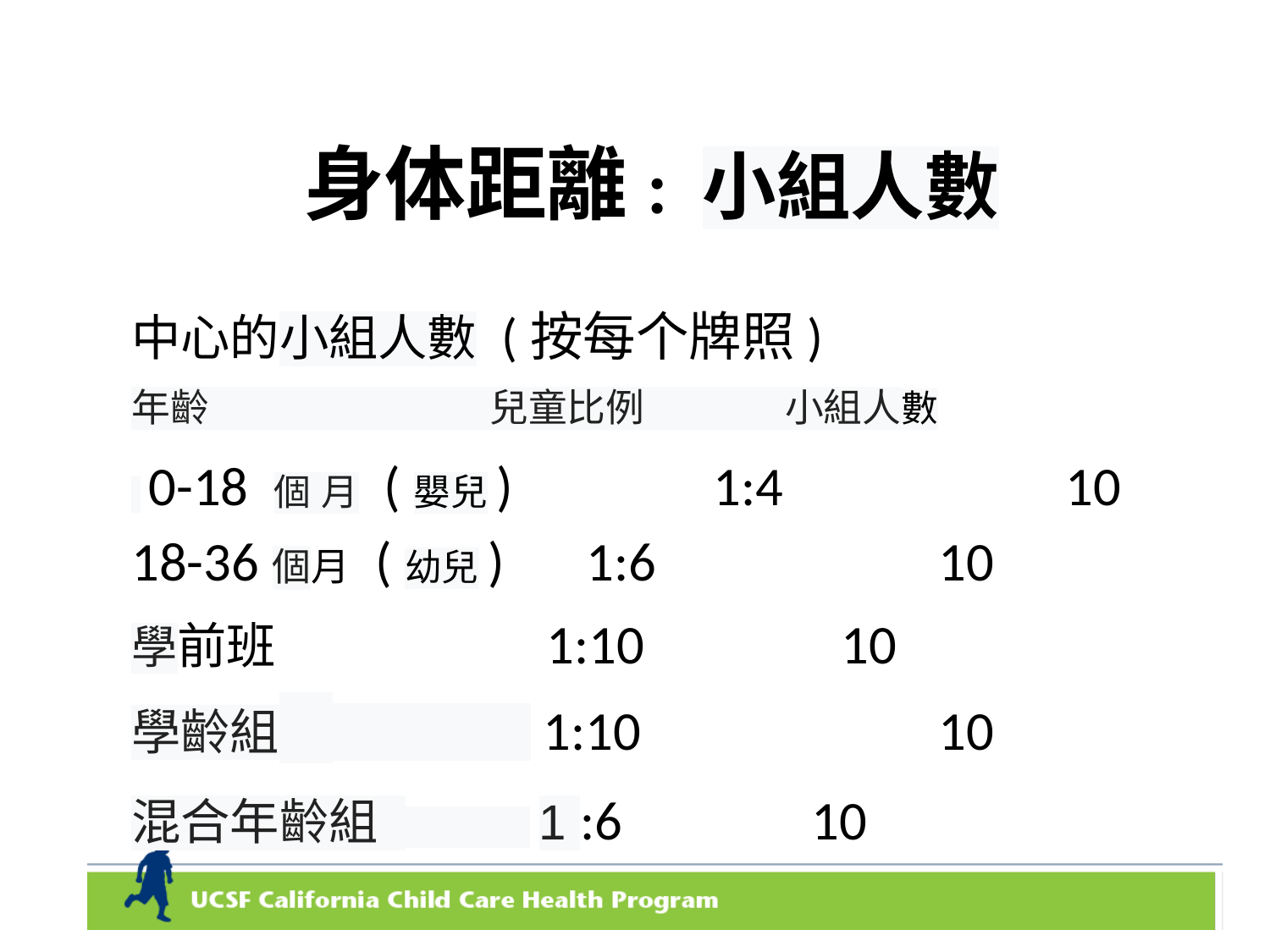

# 身体距離: 小組人數

中心的小組人數 (按每个牌照)
年齡                          兒童比例             小組人數
 0-18 個 月 (嬰兒)	      1:4	              10
18-36個月 (幼兒)	      1:6	              10
學前班                     1:10                10
學齡組                 1:10	              10
混合年齡組              1 :6	              10